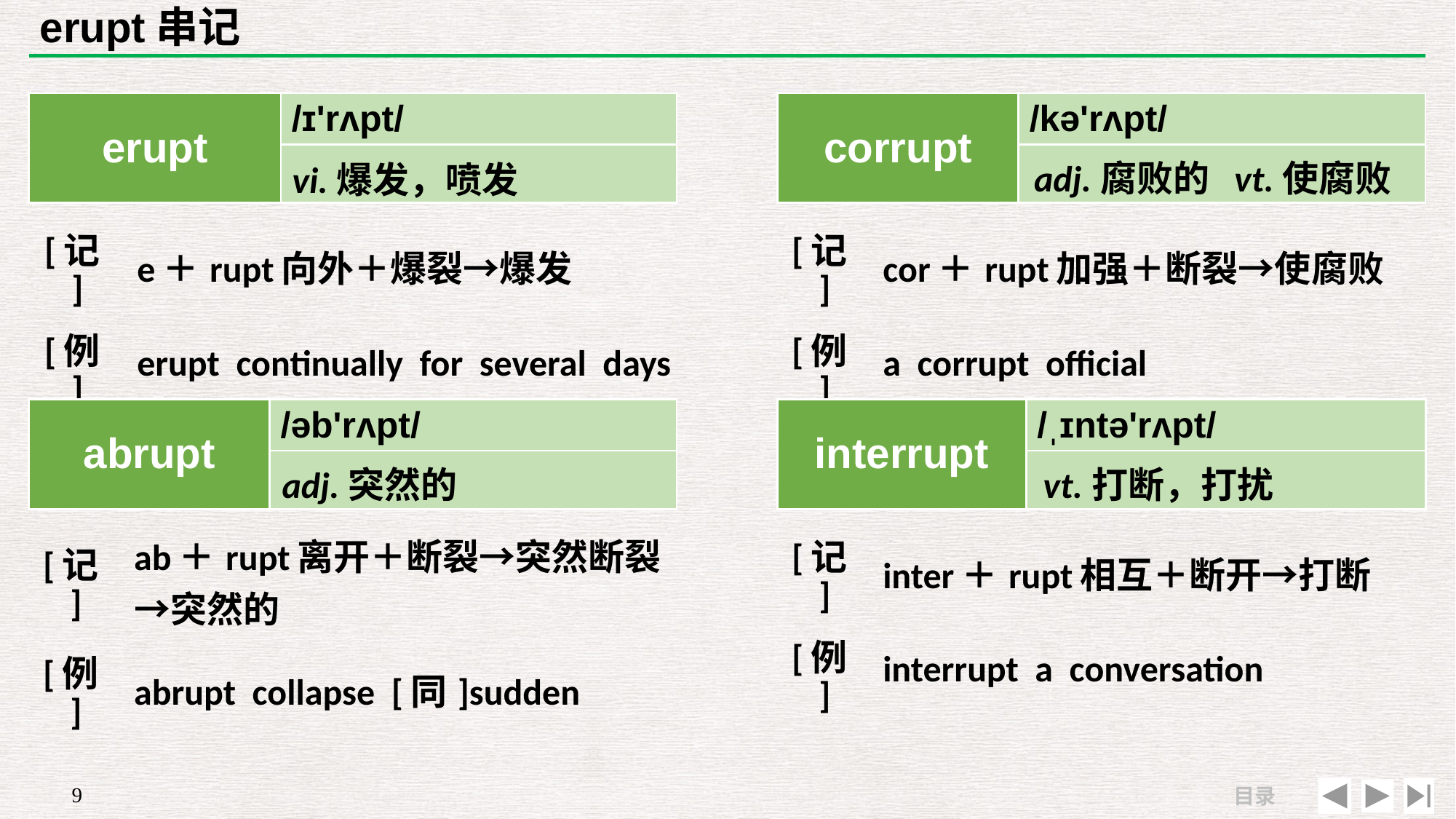

# erupt串记

| erupt | /ɪ'rʌpt/ |
| --- | --- |
|  |  |
| corrupt | /kə'rʌpt/ |
| --- | --- |
|  |  |
adj.腐败的  vt.使腐败
vi.爆发，喷发
| [记] | e＋rupt向外＋爆裂→爆发 |
| --- | --- |
| [例] | erupt continually for several days |
| [记] | cor＋rupt加强＋断裂→使腐败 |
| --- | --- |
| [例] | a corrupt official |
| abrupt | /əb'rʌpt/ |
| --- | --- |
|  |  |
| interrupt | /ˌɪntə'rʌpt/ |
| --- | --- |
|  |  |
vt.打断，打扰
adj.突然的
| [记] | ab＋rupt离开＋断裂→突然断裂→突然的 |
| --- | --- |
| [例] | abrupt collapse [同]sudden |
| [记] | inter＋rupt相互＋断开→打断 |
| --- | --- |
| [例] | interrupt a conversation |